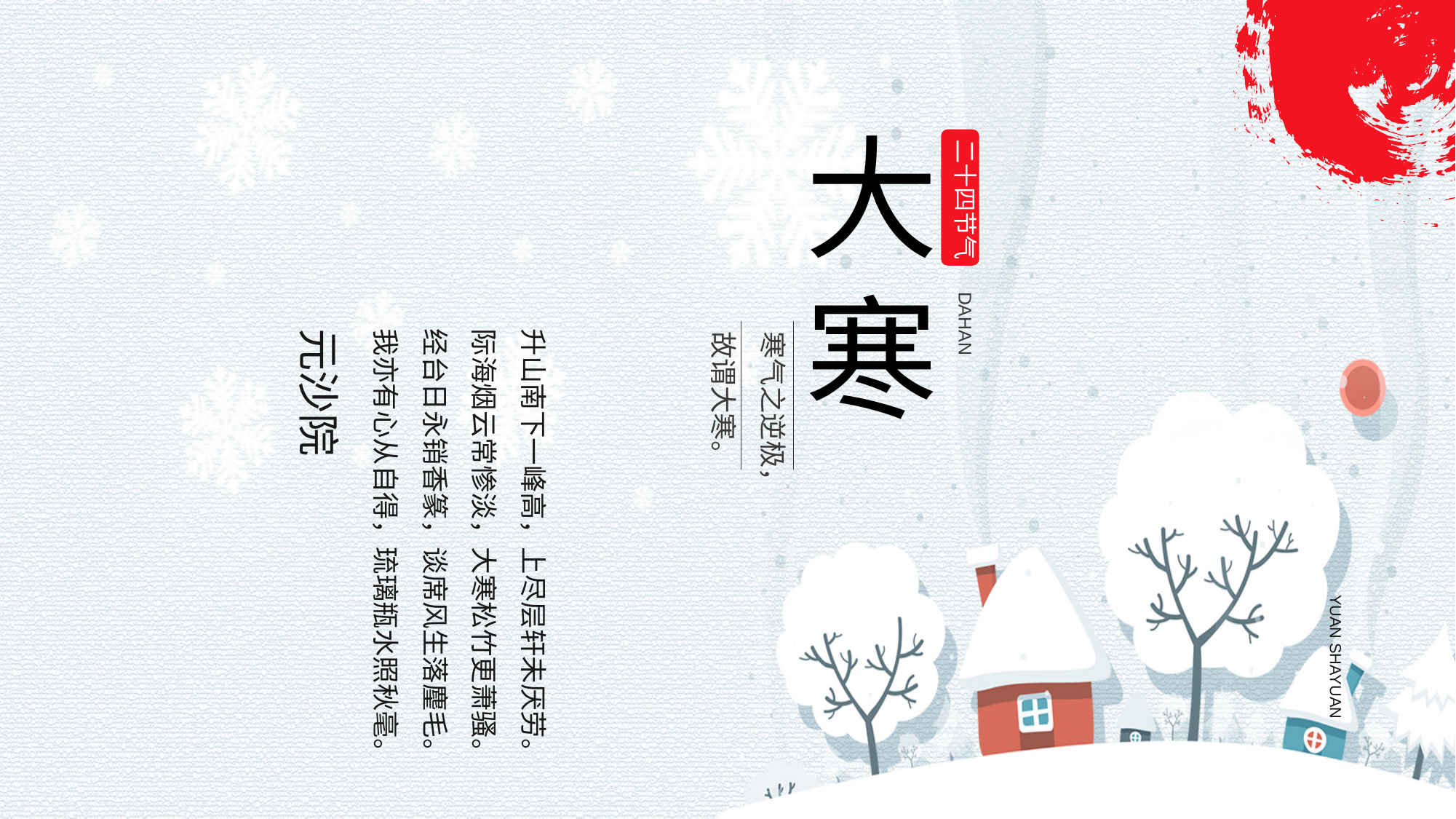

大
寒
二十四节气

DAHAN
寒气之逆极，
故谓大寒。
升山南下一峰高，上尽层轩未厌劳。
际海烟云常惨淡，大寒松竹更萧骚。
经台日永销香篆，谈席风生落麈毛。
我亦有心从自得，琉璃瓶水照秋毫。
元沙院
YUAN SHAYUAN